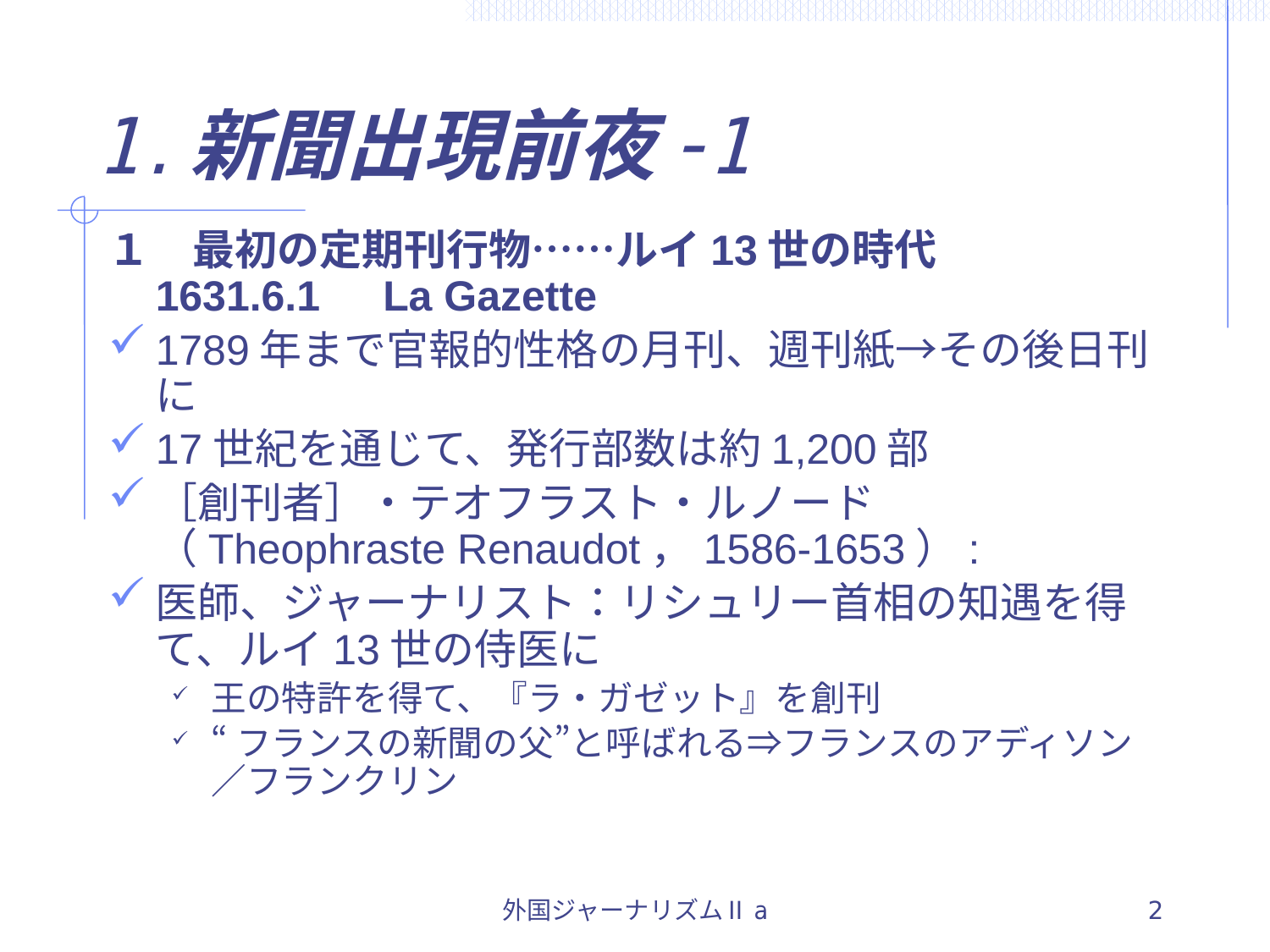

# 1.新聞出現前夜-1
１　最初の定期刊行物……ルイ13世の時代
1631.6.1　La Gazette
1789年まで官報的性格の月刊、週刊紙→その後日刊に
17世紀を通じて、発行部数は約1,200部
［創刊者］・テオフラスト・ルノード（Theophraste Renaudot，1586-1653）:
医師、ジャーナリスト：リシュリー首相の知遇を得て、ルイ13世の侍医に
王の特許を得て、『ラ・ガゼット』を創刊
“フランスの新聞の父”と呼ばれる⇒フランスのアディソン／フランクリン

外国ジャーナリズムⅡa
2